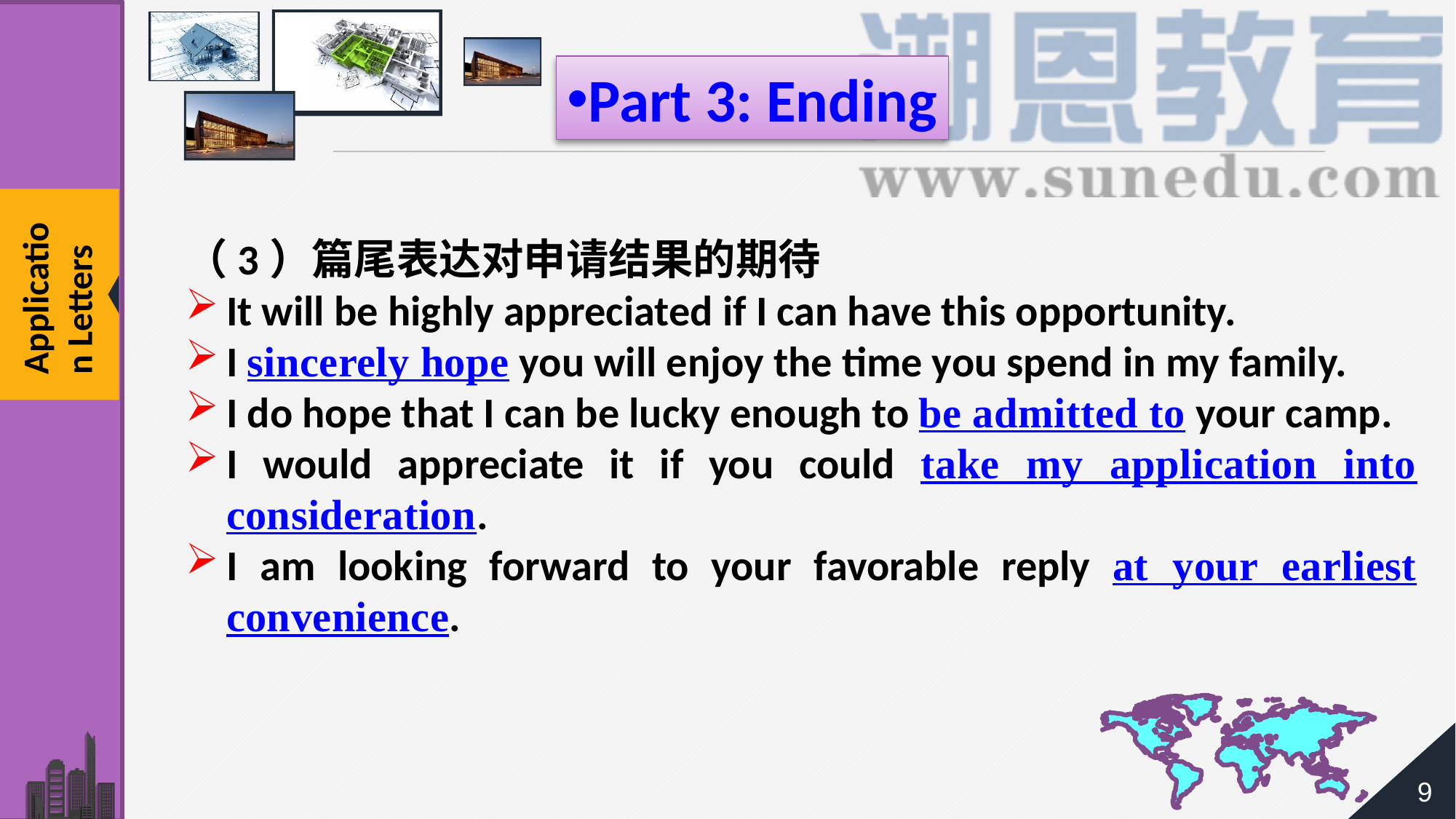

Part 3: Ending
（3）篇尾表达对申请结果的期待
It will be highly appreciated if I can have this opportunity.
I sincerely hope you will enjoy the time you spend in my family.
I do hope that I can be lucky enough to be admitted to your camp.
I would appreciate it if you could take my application into consideration.
I am looking forward to your favorable reply at your earliest convenience.